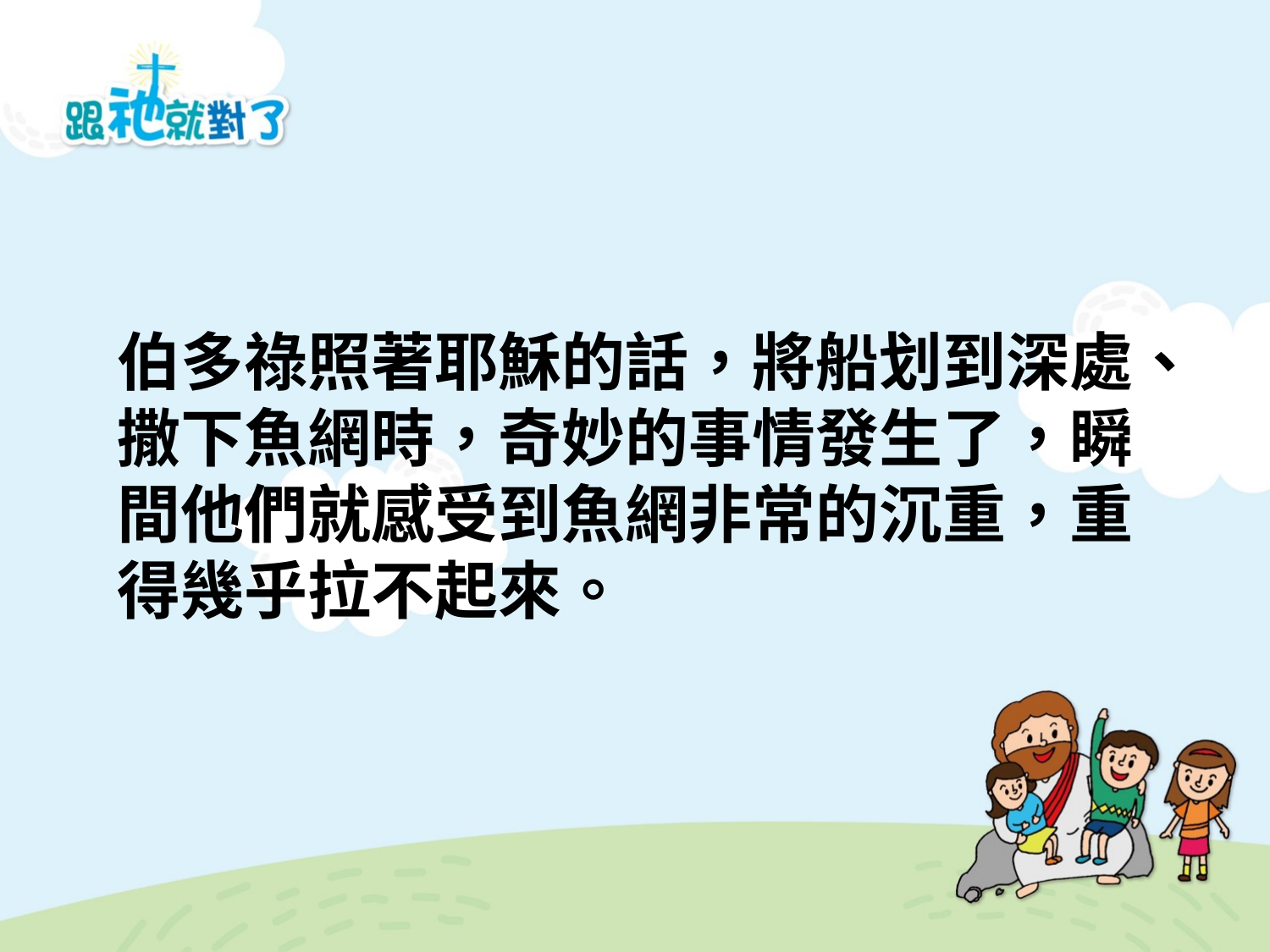

伯多祿照著耶穌的話，將船划到深處、撒下魚網時，奇妙的事情發生了，瞬間他們就感受到魚網非常的沉重，重得幾乎拉不起來。